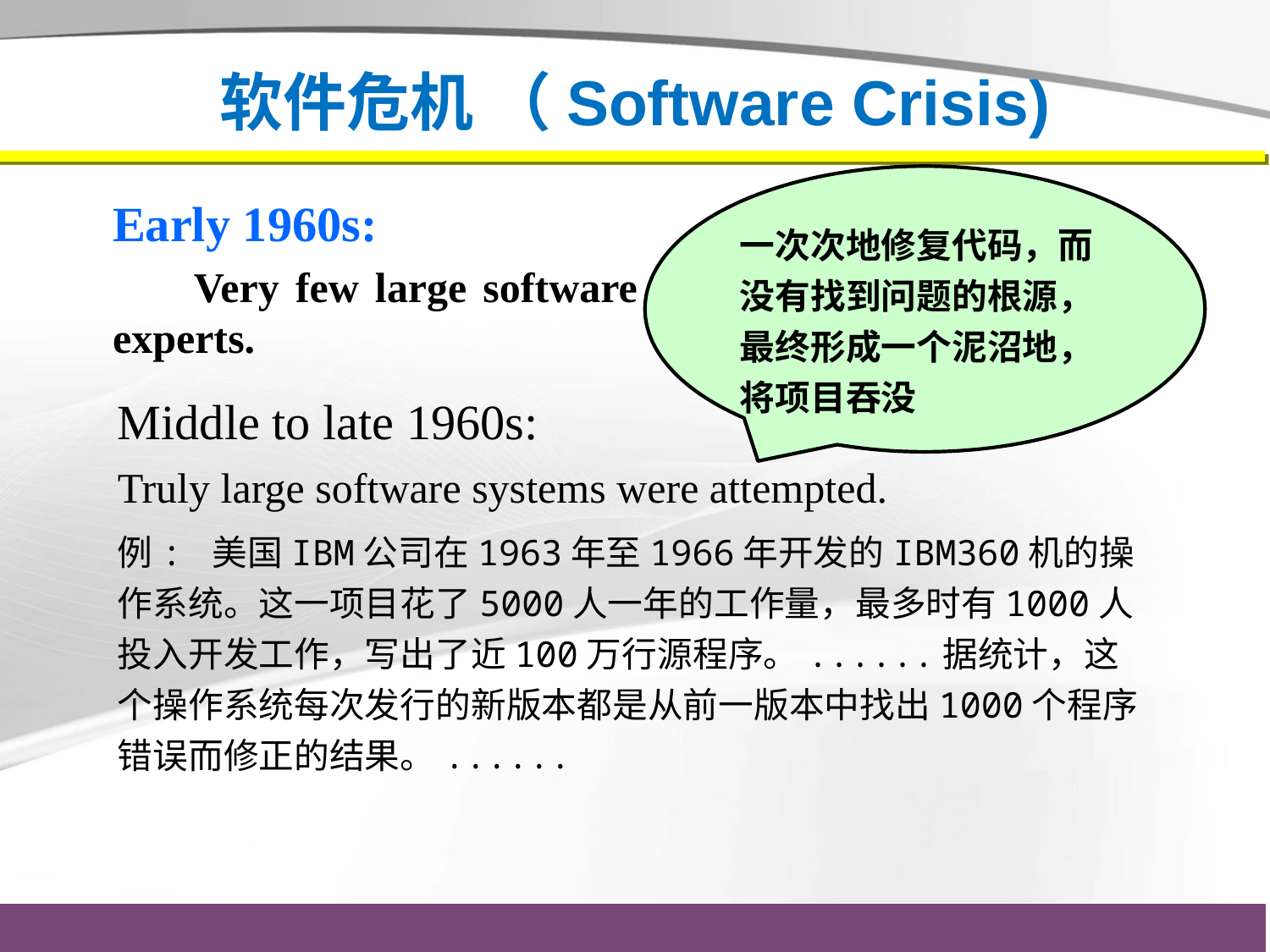

软件危机 （Software Crisis)
一次次地修复代码，而没有找到问题的根源，最终形成一个泥沼地，将项目吞没
Early 1960s:
     Very few large software projeczts were done by some experts.
Middle to late 1960s:
Truly large software systems were attempted.
例: 美国IBM公司在1963年至1966年开发的IBM360机的操作系统。这一项目花了5000人一年的工作量，最多时有1000人投入开发工作，写出了近100万行源程序。......据统计，这个操作系统每次发行的新版本都是从前一版本中找出1000个程序错误而修正的结果。......